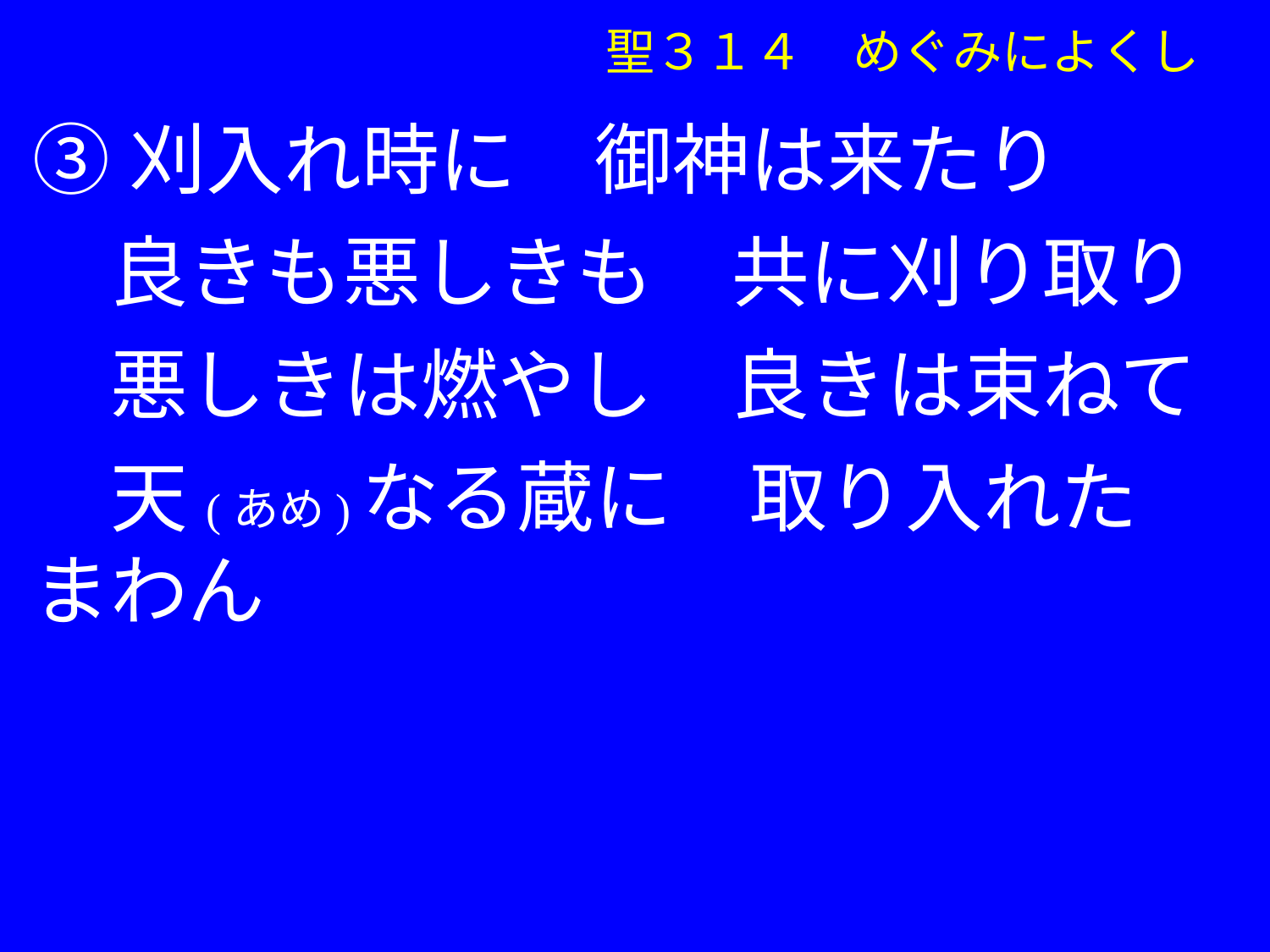

聖３１４　めぐみによくし
③刈入れ時に　御神は来たり
　良きも悪しきも　共に刈り取り
　悪しきは燃やし　良きは束ねて
　天(あめ)なる蔵に　取り入れたまわん